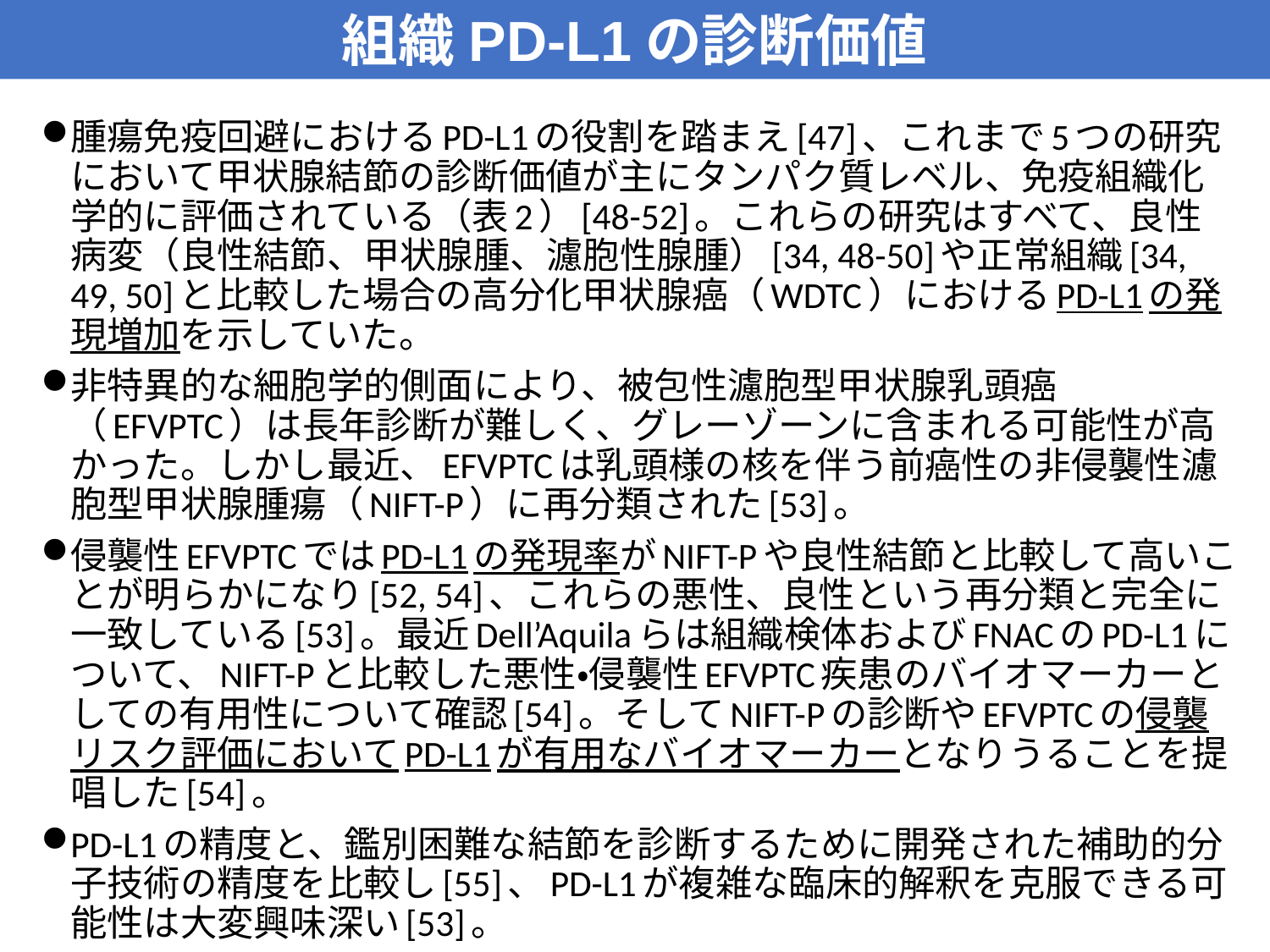

組織PD-L1の診断価値
腫瘍免疫回避におけるPD-L1の役割を踏まえ[47]、これまで5つの研究において甲状腺結節の診断価値が主にタンパク質レベル、免疫組織化学的に評価されている（表2）[48-52]。これらの研究はすべて、良性病変（良性結節、甲状腺腫、濾胞性腺腫）[34, 48-50]や正常組織[34, 49, 50]と比較した場合の高分化甲状腺癌（WDTC）におけるPD-L1の発現増加を示していた。
非特異的な細胞学的側面により、被包性濾胞型甲状腺乳頭癌（EFVPTC）は長年診断が難しく、グレーゾーンに含まれる可能性が高かった。しかし最近、EFVPTCは乳頭様の核を伴う前癌性の非侵襲性濾胞型甲状腺腫瘍（NIFT-P）に再分類された[53]。
侵襲性EFVPTCではPD-L1の発現率がNIFT-Pや良性結節と比較して高いことが明らかになり[52, 54]、これらの悪性、良性という再分類と完全に一致している[53]。最近Dell’Aquilaらは組織検体およびFNACのPD-L1について、NIFT-Pと比較した悪性・侵襲性EFVPTC疾患のバイオマーカーとしての有用性について確認[54]。そしてNIFT-Pの診断やEFVPTCの侵襲リスク評価においてPD-L1が有用なバイオマーカーとなりうることを提唱した[54]。
PD-L1の精度と、鑑別困難な結節を診断するために開発された補助的分子技術の精度を比較し[55]、PD-L1が複雑な臨床的解釈を克服できる可能性は大変興味深い[53]。